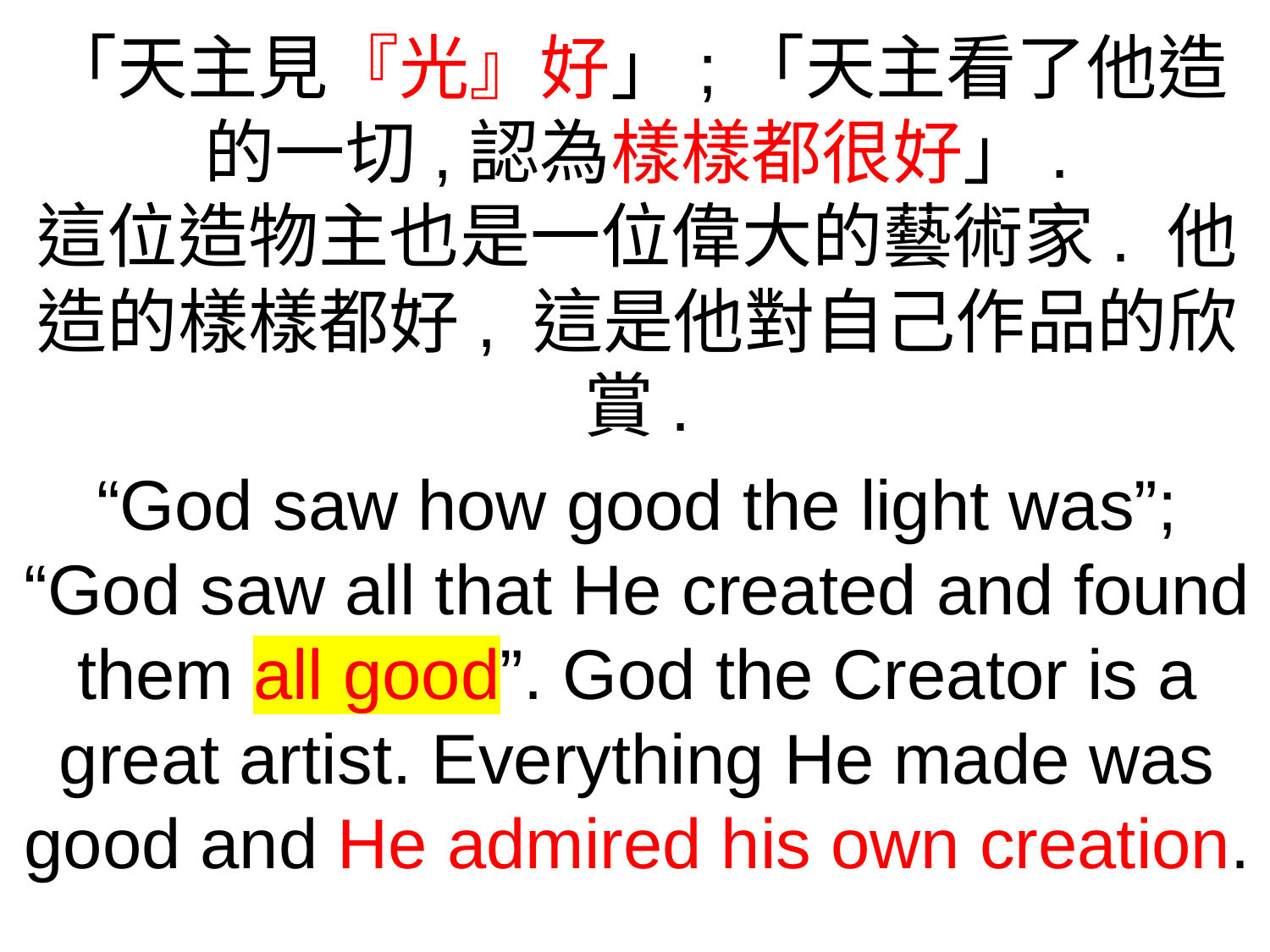

「天主見『光』好」;「天主看了他造的一切,認為樣樣都很好」.
這位造物主也是一位偉大的藝術家. 他造的樣樣都好, 這是他對自己作品的欣賞.
“God saw how good the light was”; “God saw all that He created and found them all good”. God the Creator is a great artist. Everything He made was good and He admired his own creation.